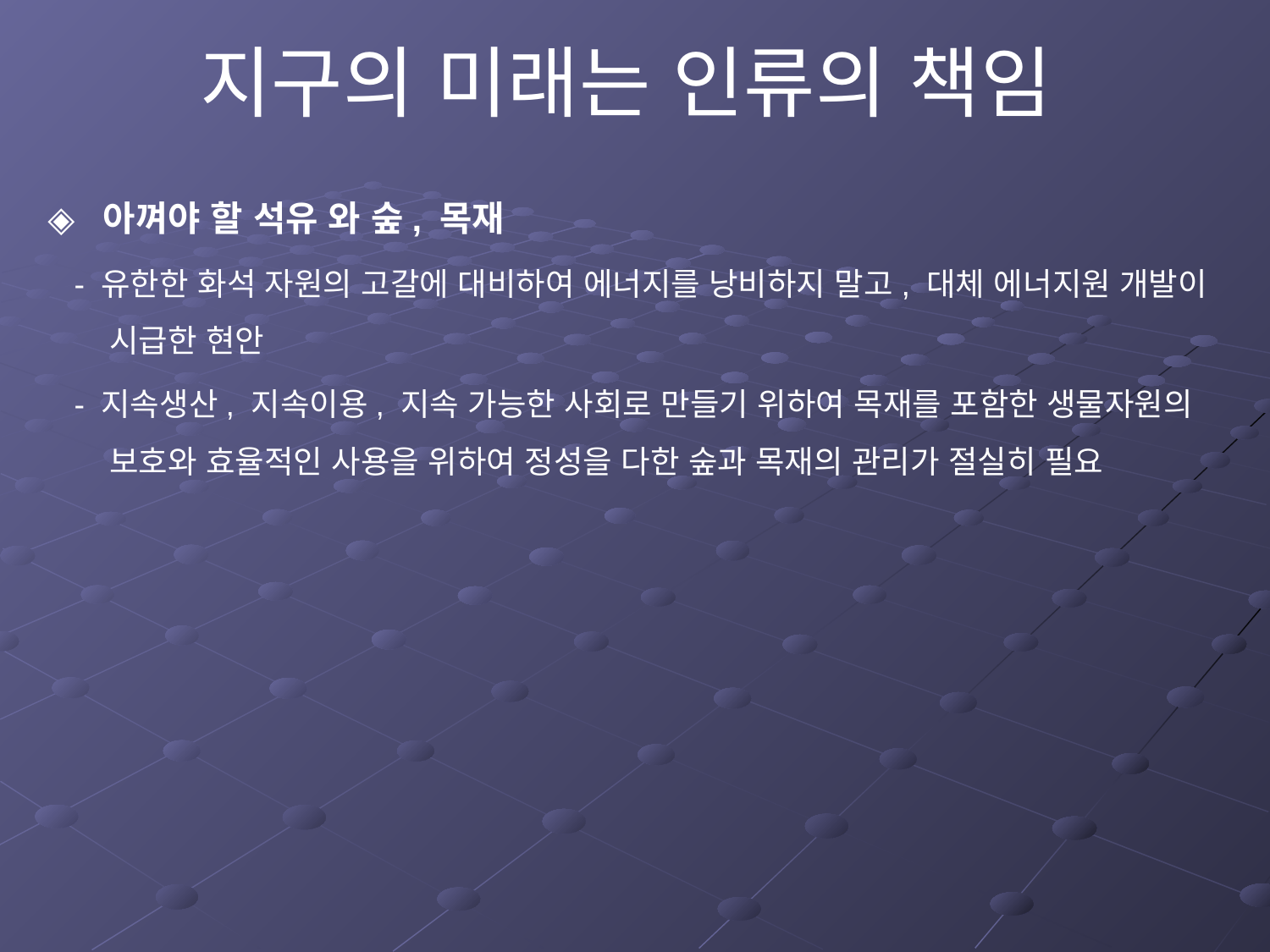

지구의 미래는 인류의 책임
◈  아껴야 할 석유 와 숲, 목재
   - 유한한 화석 자원의 고갈에 대비하여 에너지를 낭비하지 말고, 대체 에너지원 개발이 시급한 현안
   - 지속생산, 지속이용, 지속 가능한 사회로 만들기 위하여 목재를 포함한 생물자원의 보호와 효율적인 사용을 위하여 정성을 다한 숲과 목재의 관리가 절실히 필요